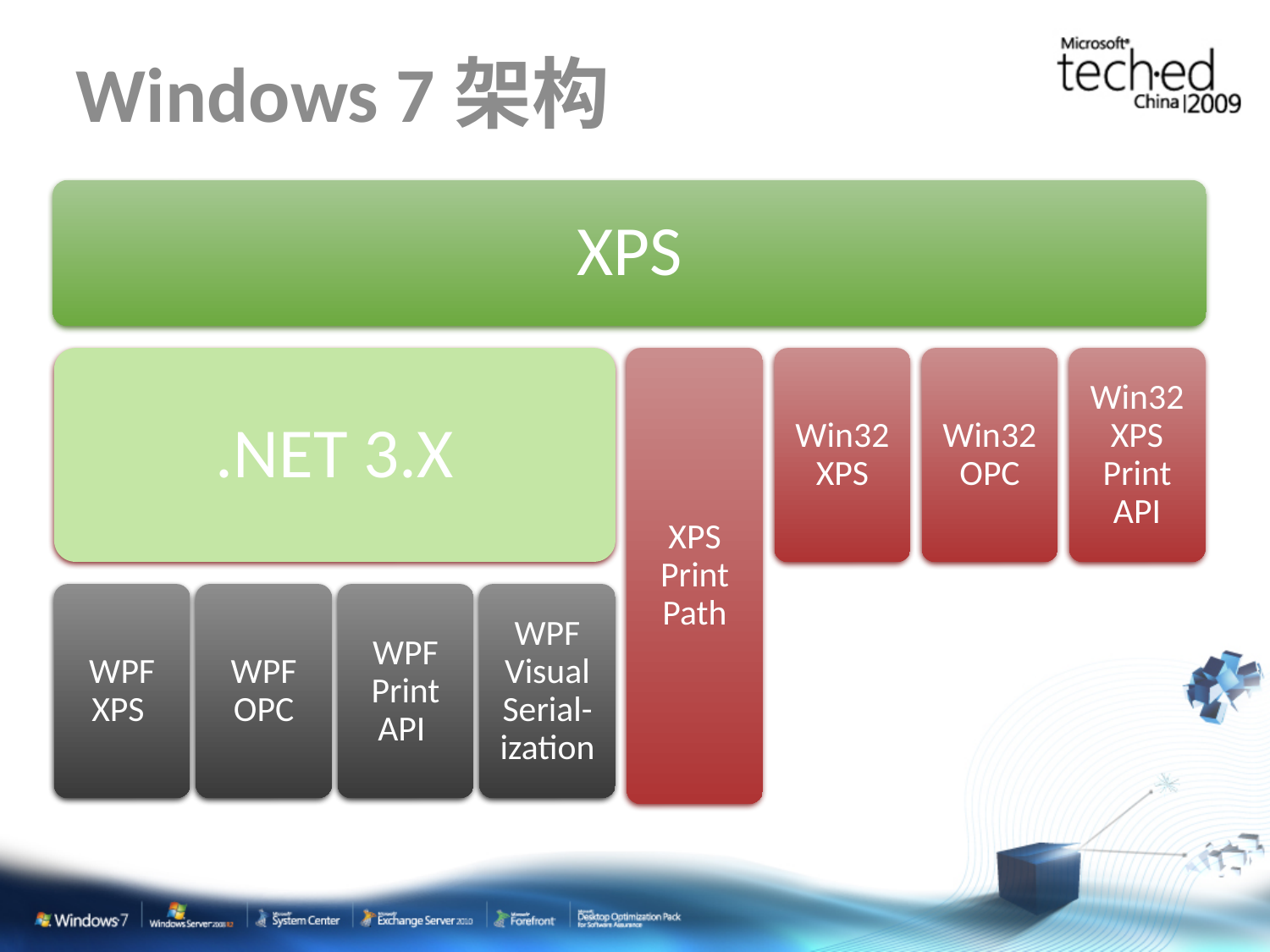

# Windows 7架构
XPS
.NET 3.X
WPF XPS
WPF OPC
WPF Print API
WPF Visual Serial-ization
XPS Print Path
Win32 XPS
Win32 OPC
Win32 XPS Print API